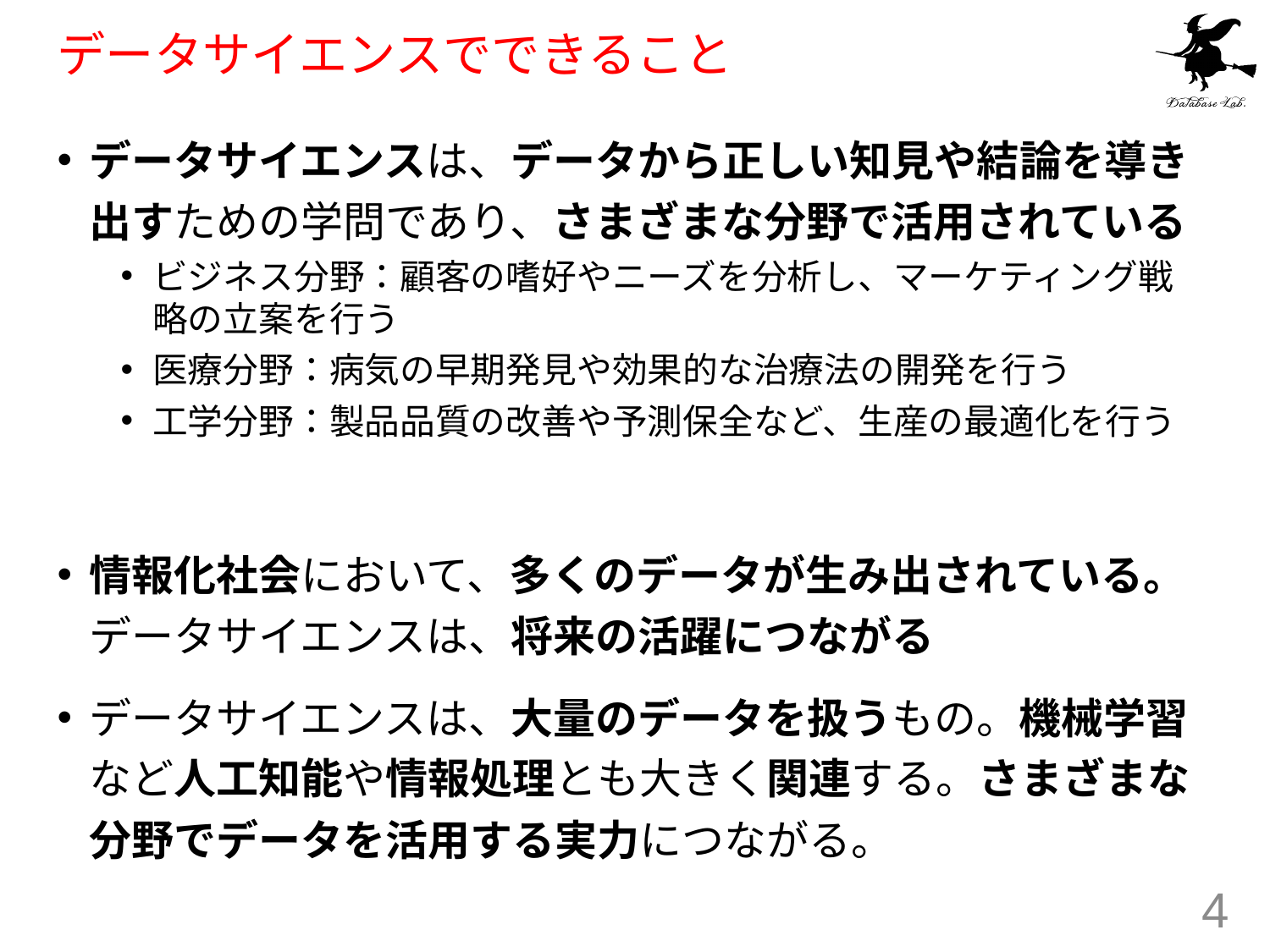

# データサイエンスでできること
データサイエンスは、データから正しい知見や結論を導き出すための学問であり、さまざまな分野で活用されている
ビジネス分野：顧客の嗜好やニーズを分析し、マーケティング戦略の立案を行う
医療分野：病気の早期発見や効果的な治療法の開発を行う
工学分野：製品品質の改善や予測保全など、生産の最適化を行う

情報化社会において、多くのデータが生み出されている。データサイエンスは、将来の活躍につながる
データサイエンスは、大量のデータを扱うもの。機械学習など人工知能や情報処理とも大きく関連する。さまざまな分野でデータを活用する実力につながる。

4